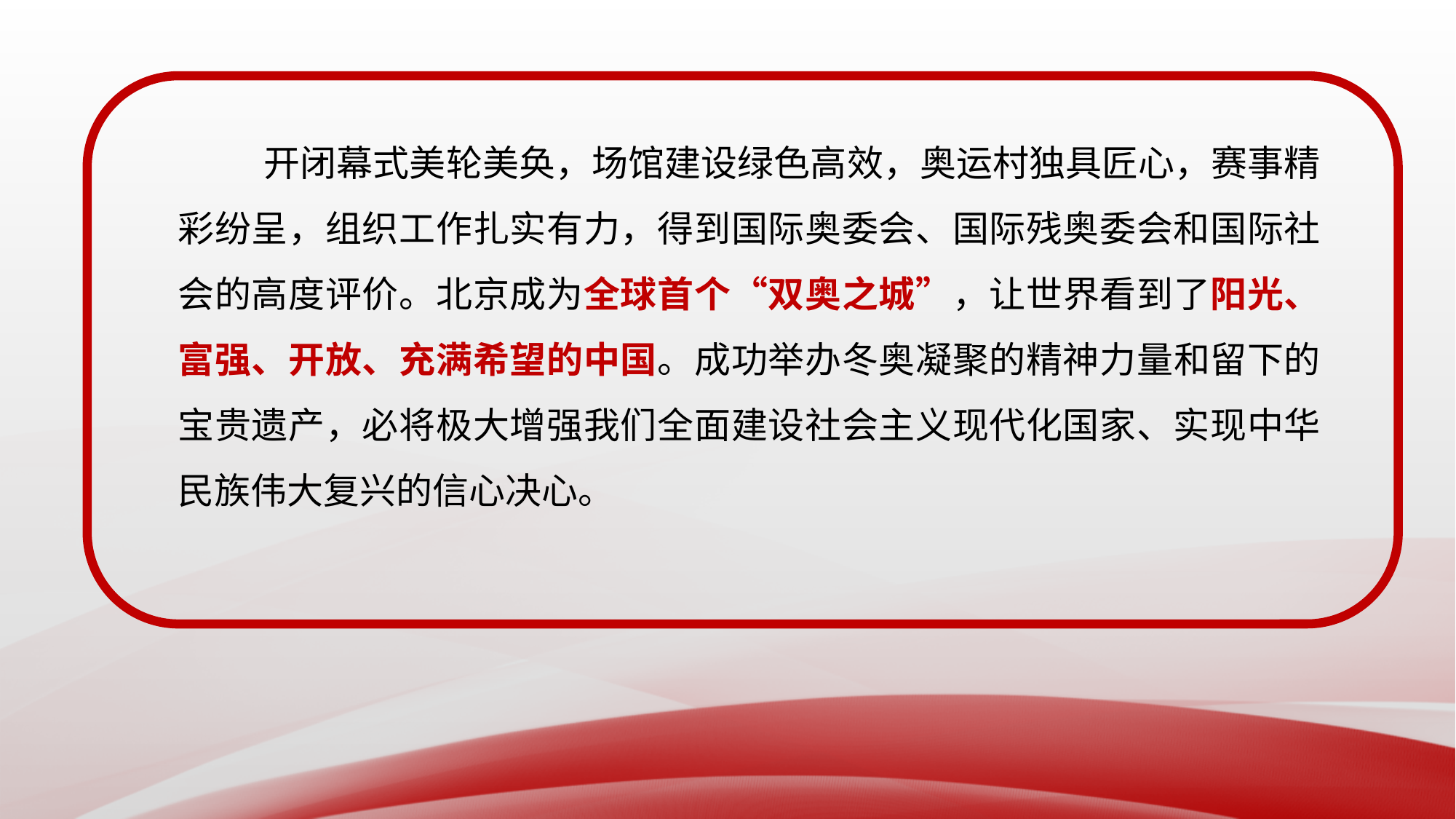

开闭幕式美轮美奂，场馆建设绿色高效，奥运村独具匠心，赛事精彩纷呈，组织工作扎实有力，得到国际奥委会、国际残奥委会和国际社会的高度评价。北京成为全球首个“双奥之城”，让世界看到了阳光、富强、开放、充满希望的中国。成功举办冬奥凝聚的精神力量和留下的宝贵遗产，必将极大增强我们全面建设社会主义现代化国家、实现中华民族伟大复兴的信心决心。